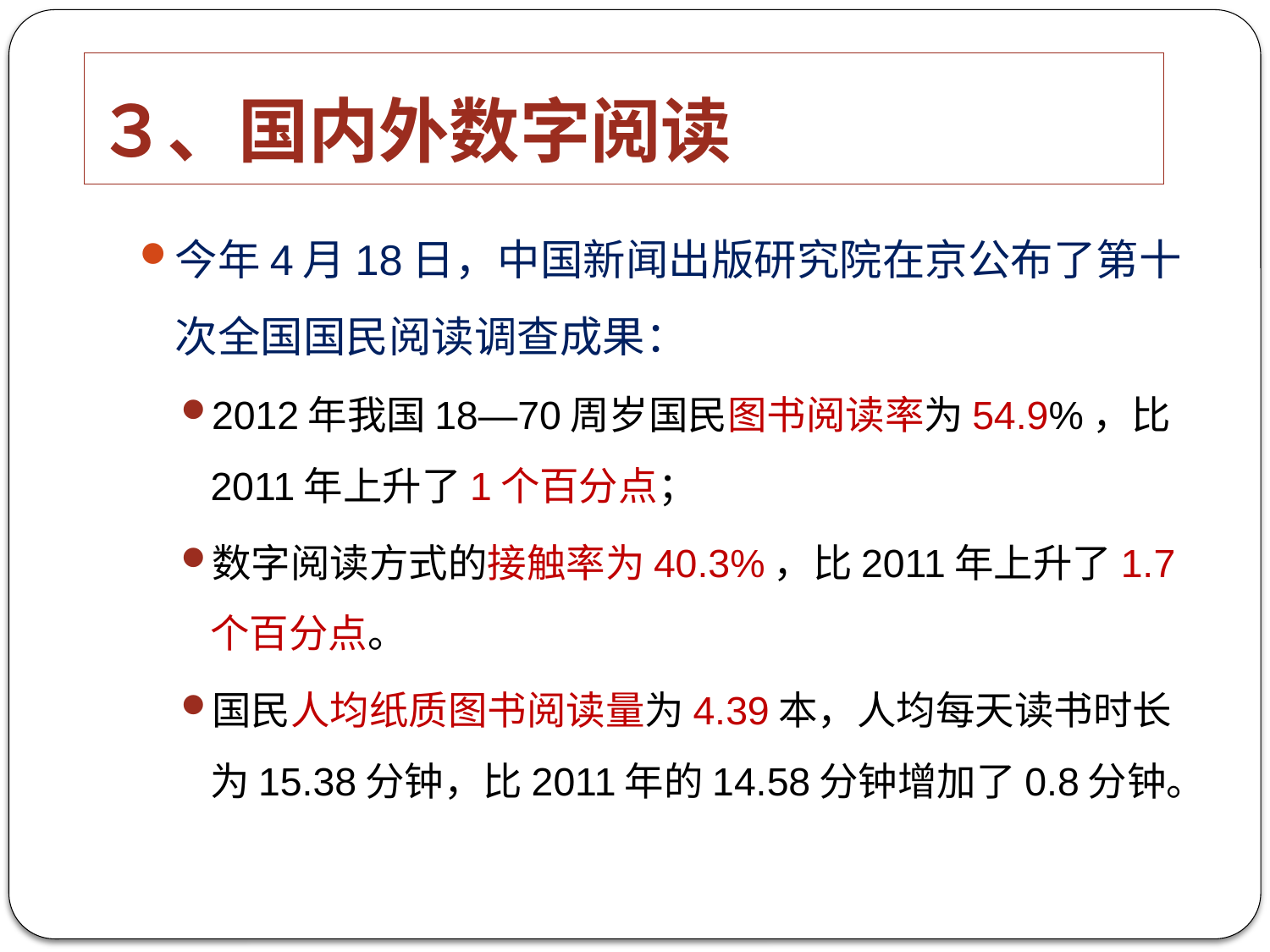

# ３、国内外数字阅读
今年4月18日，中国新闻出版研究院在京公布了第十次全国国民阅读调查成果：
2012年我国18—70周岁国民图书阅读率为54.9%，比2011年上升了1个百分点；
数字阅读方式的接触率为40.3%，比2011年上升了1.7个百分点。
国民人均纸质图书阅读量为4.39本，人均每天读书时长为15.38分钟，比2011年的14.58分钟增加了0.8分钟。